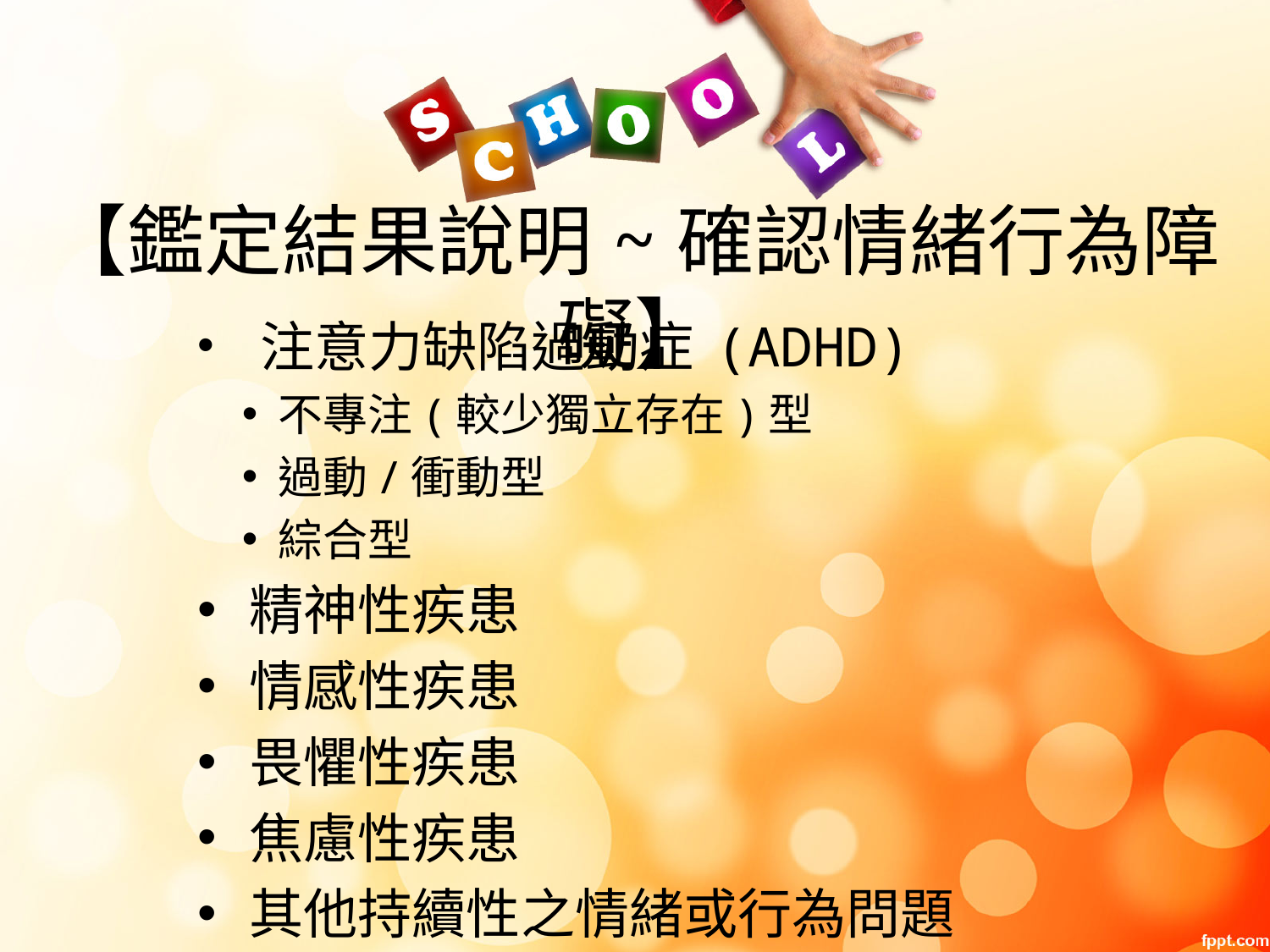

【鑑定結果說明~確認情緒行為障礙】
 注意力缺陷過動症 (ADHD)
不專注(較少獨立存在)型
過動/衝動型
綜合型
 精神性疾患
 情感性疾患
 畏懼性疾患
 焦慮性疾患
 其他持續性之情緒或行為問題